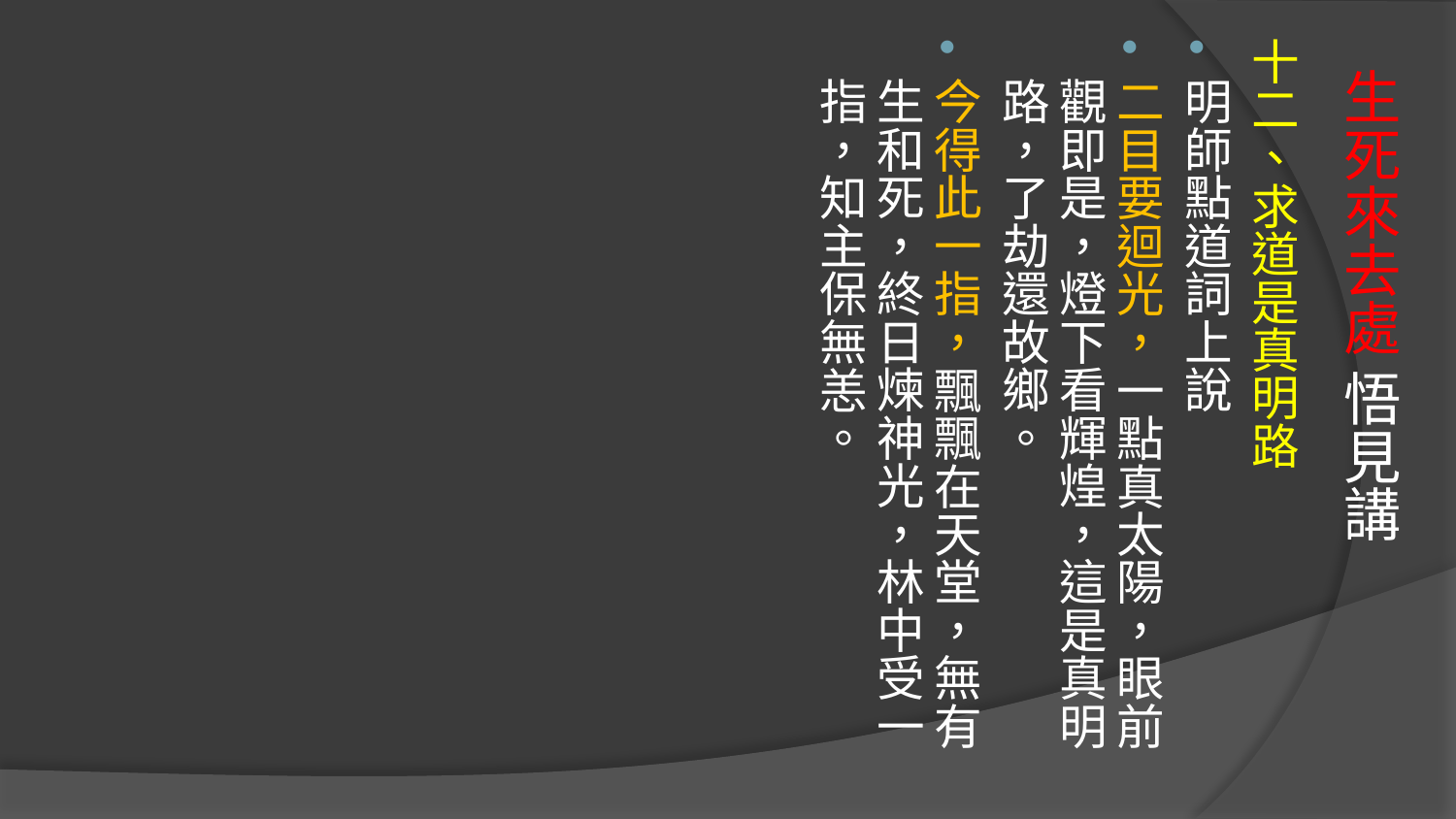

十二、求道是真明路
明師點道詞上說
二目要迴光，一點真太陽，眼前觀即是，燈下看輝煌，這是真明路，了劫還故鄉。
今得此一指，飄飄在天堂，無有生和死，終日煉神光，林中受一指，知主保無恙。

# 生死來去處 悟見講